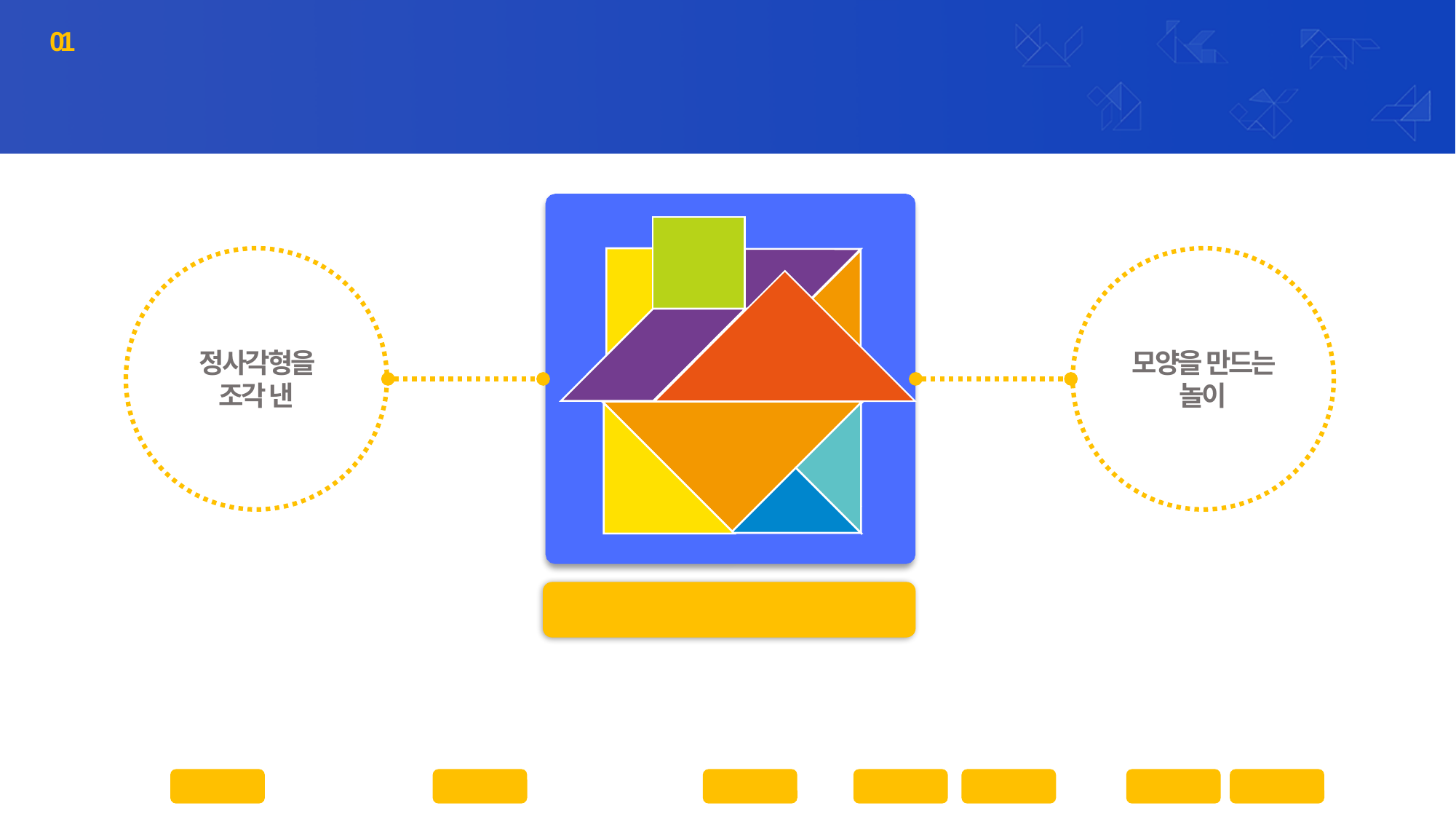

01
칠교란?
# 칠교가 뭐예요?

정사각형을 조각 낸

모양을 만드는 놀이

7개의 다각형으로
큰 세모
큰 세모
중간 세모
네모
기운 네모
작은 세모
작은 세모